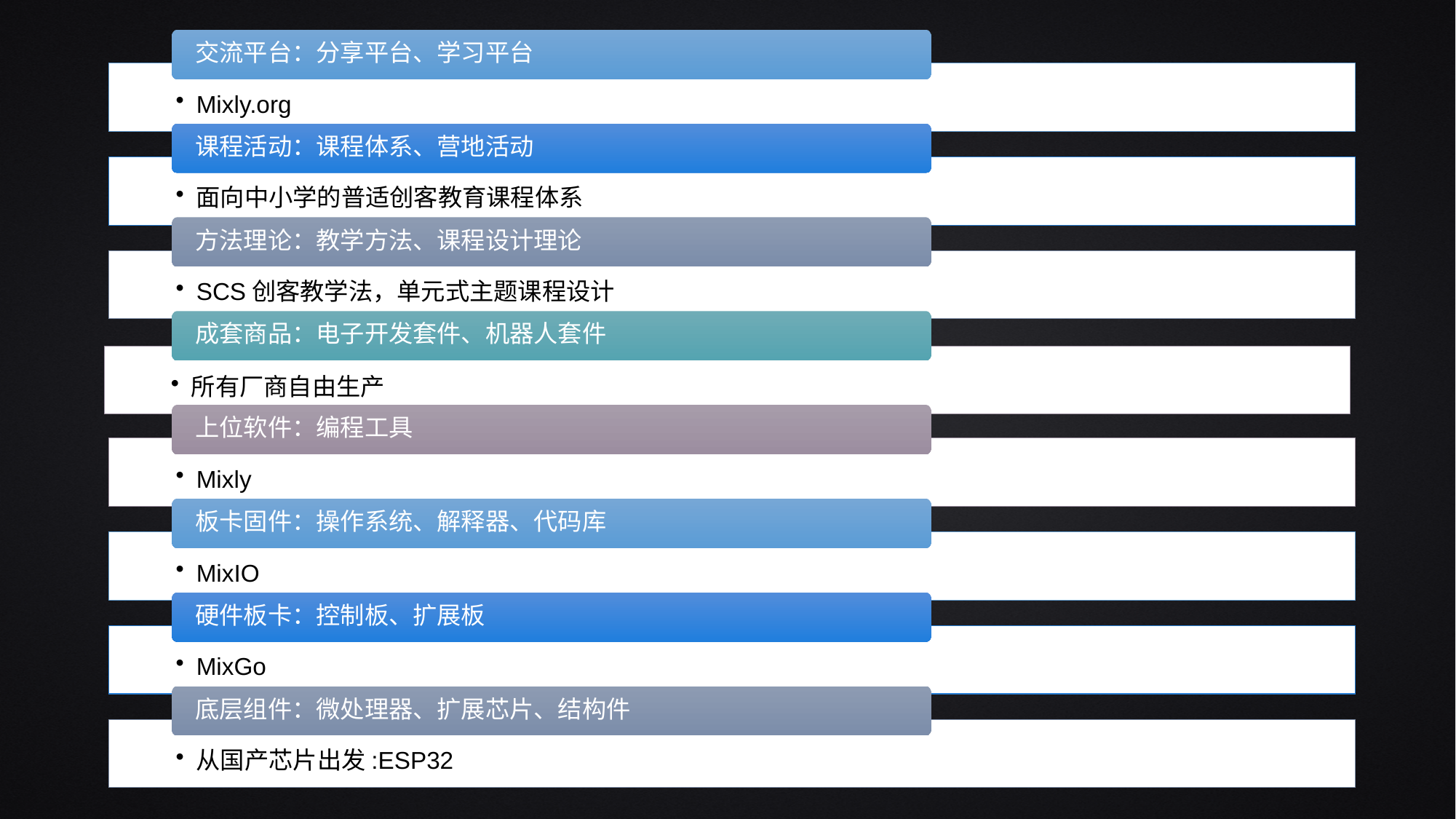

交流平台：分享平台、学习平台
Mixly.org
课程活动：课程体系、营地活动
面向中小学的普适创客教育课程体系
方法理论：教学方法、课程设计理论
SCS创客教学法，单元式主题课程设计
成套商品：电子开发套件、机器人套件
上位软件：编程工具
Mixly
板卡固件：操作系统、解释器、代码库
MixIO
硬件板卡：控制板、扩展板
MixGo
底层组件：微处理器、扩展芯片、结构件
从国产芯片出发:ESP32
所有厂商自由生产